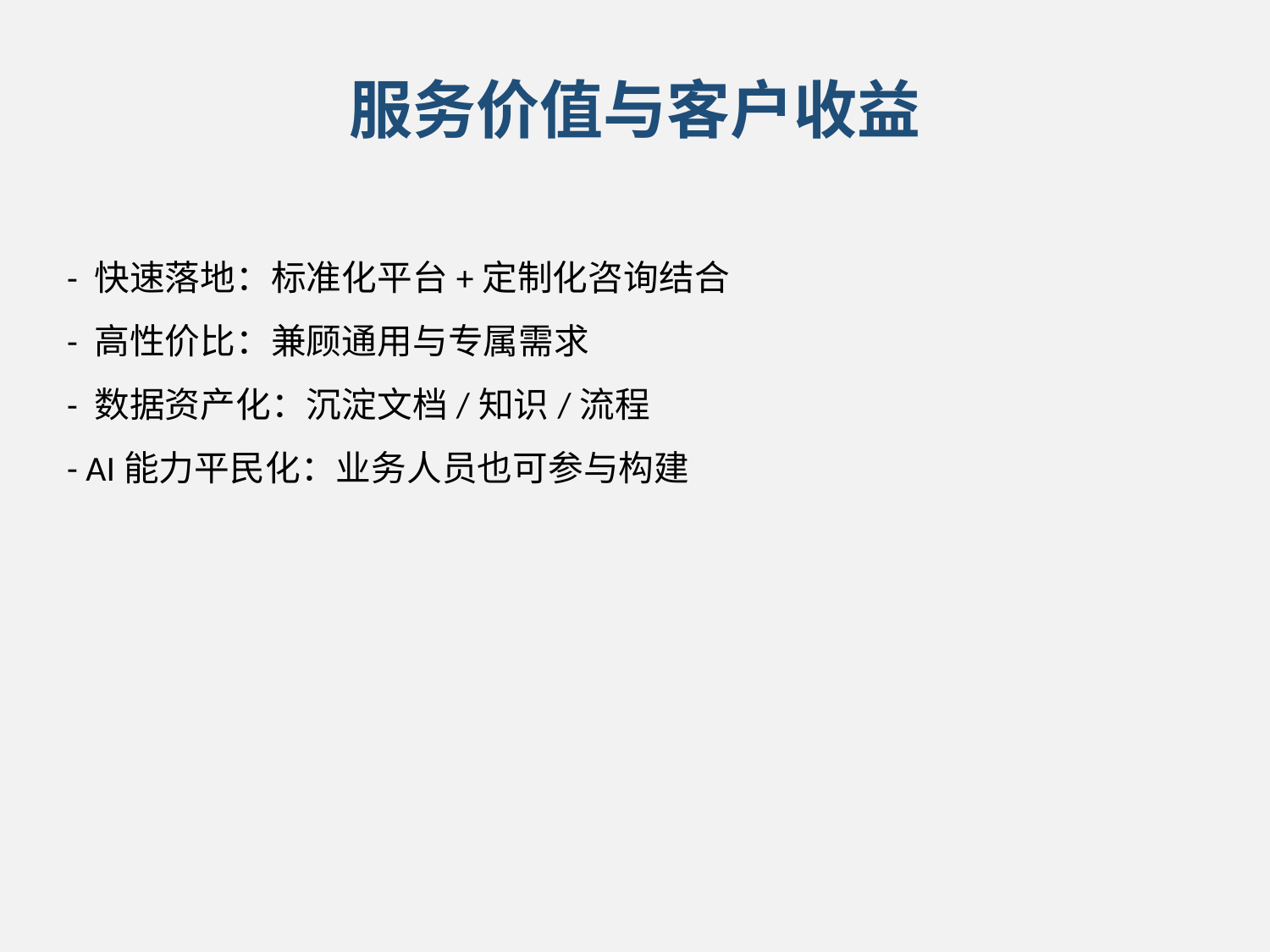

服务价值与客户收益

- 快速落地：标准化平台+定制化咨询结合
- 高性价比：兼顾通用与专属需求
- 数据资产化：沉淀文档/知识/流程
- AI能力平民化：业务人员也可参与构建